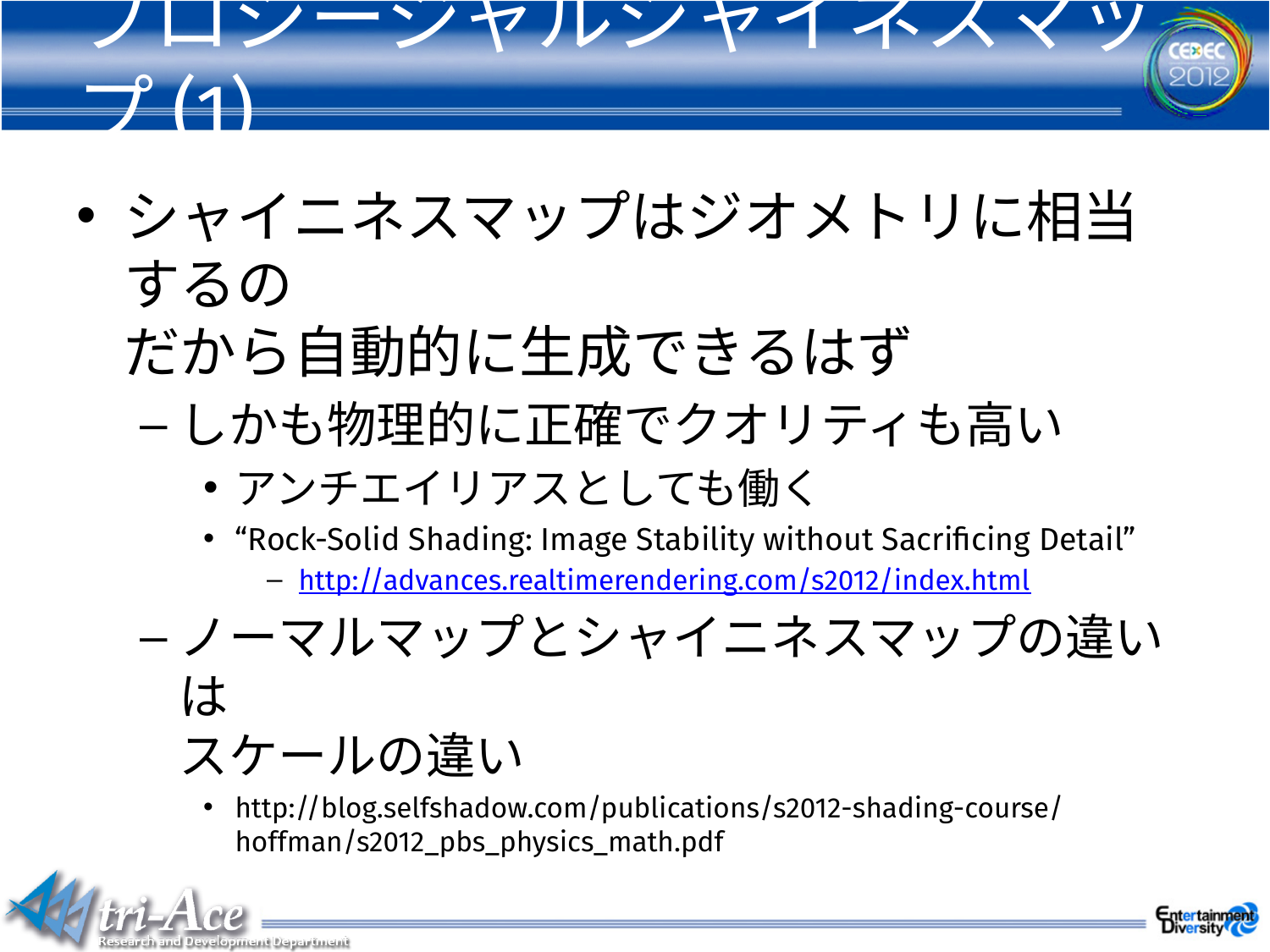

# プロシージャルシャイネスマップ(1)
シャイニネスマップはジオメトリに相当するの
だから自動的に生成できるはず
しかも物理的に正確でクオリティも高い
アンチエイリアスとしても働く
“Rock-Solid Shading: Image Stability without Sacrificing Detail”
http://advances.realtimerendering.com/s2012/index.html
ノーマルマップとシャイニネスマップの違いは
スケールの違い
http://blog.selfshadow.com/publications/s2012-shading-course/hoffman/s2012_pbs_physics_math.pdf